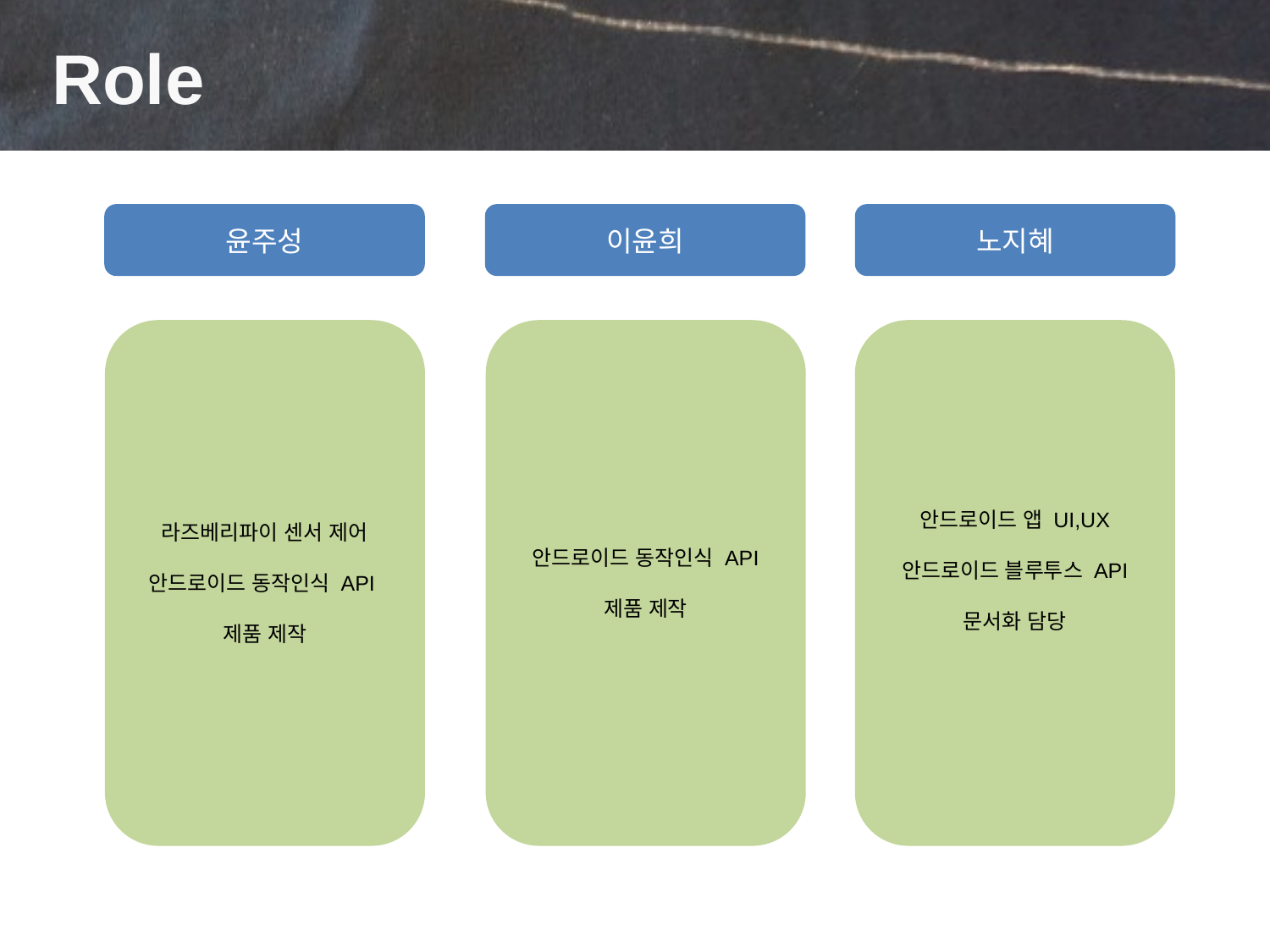

# Role

윤주성
이윤희
노지혜
안드로이드 앱 UI,UX

안드로이드 블루투스 API

문서화 담당

라즈베리파이 센서 제어

안드로이드 동작인식 API

제품 제작
안드로이드 동작인식 API

제품 제작